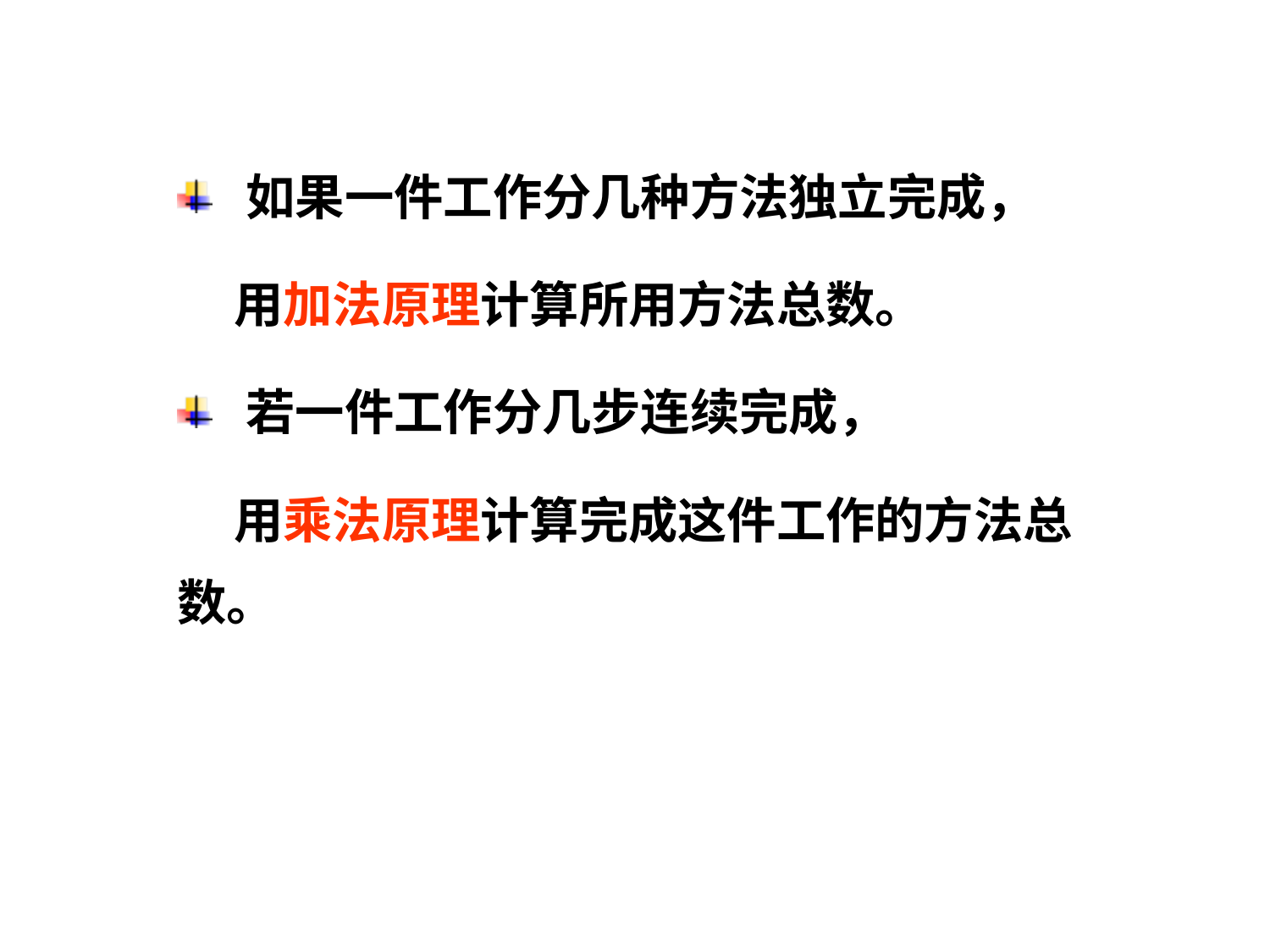

如果一件工作分几种方法独立完成，
    用加法原理计算所用方法总数。
  若一件工作分几步连续完成，
    用乘法原理计算完成这件工作的方法总数。